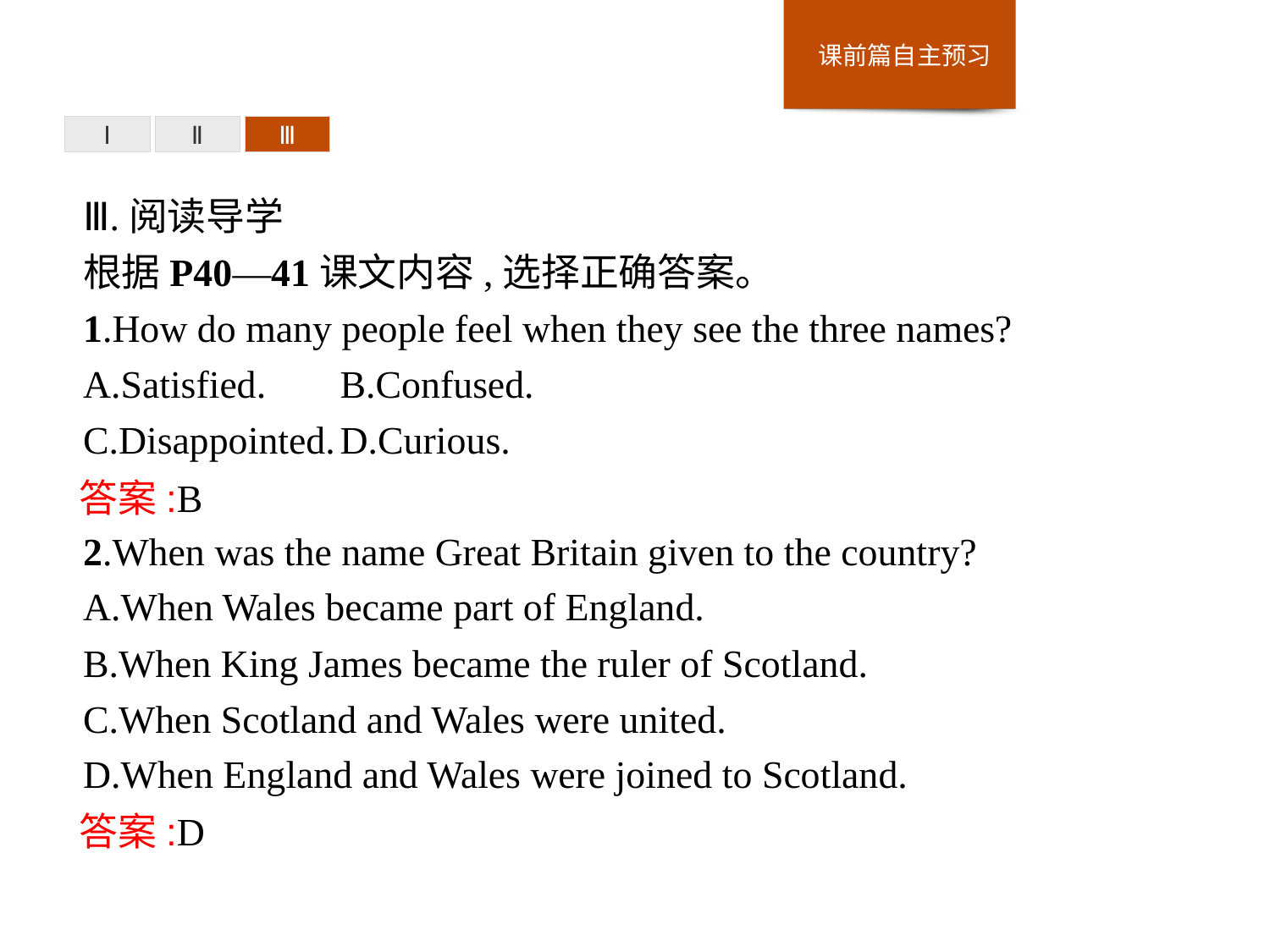

Ⅰ
Ⅱ
Ⅲ
Ⅲ.阅读导学
根据P40—41课文内容,选择正确答案。
1.How do many people feel when they see the three names?
A.Satisfied.	B.Confused.
C.Disappointed.	D.Curious.

2.When was the name Great Britain given to the country?
A.When Wales became part of England.
B.When King James became the ruler of Scotland.
C.When Scotland and Wales were united.
D.When England and Wales were joined to Scotland.
答案:B
答案:D